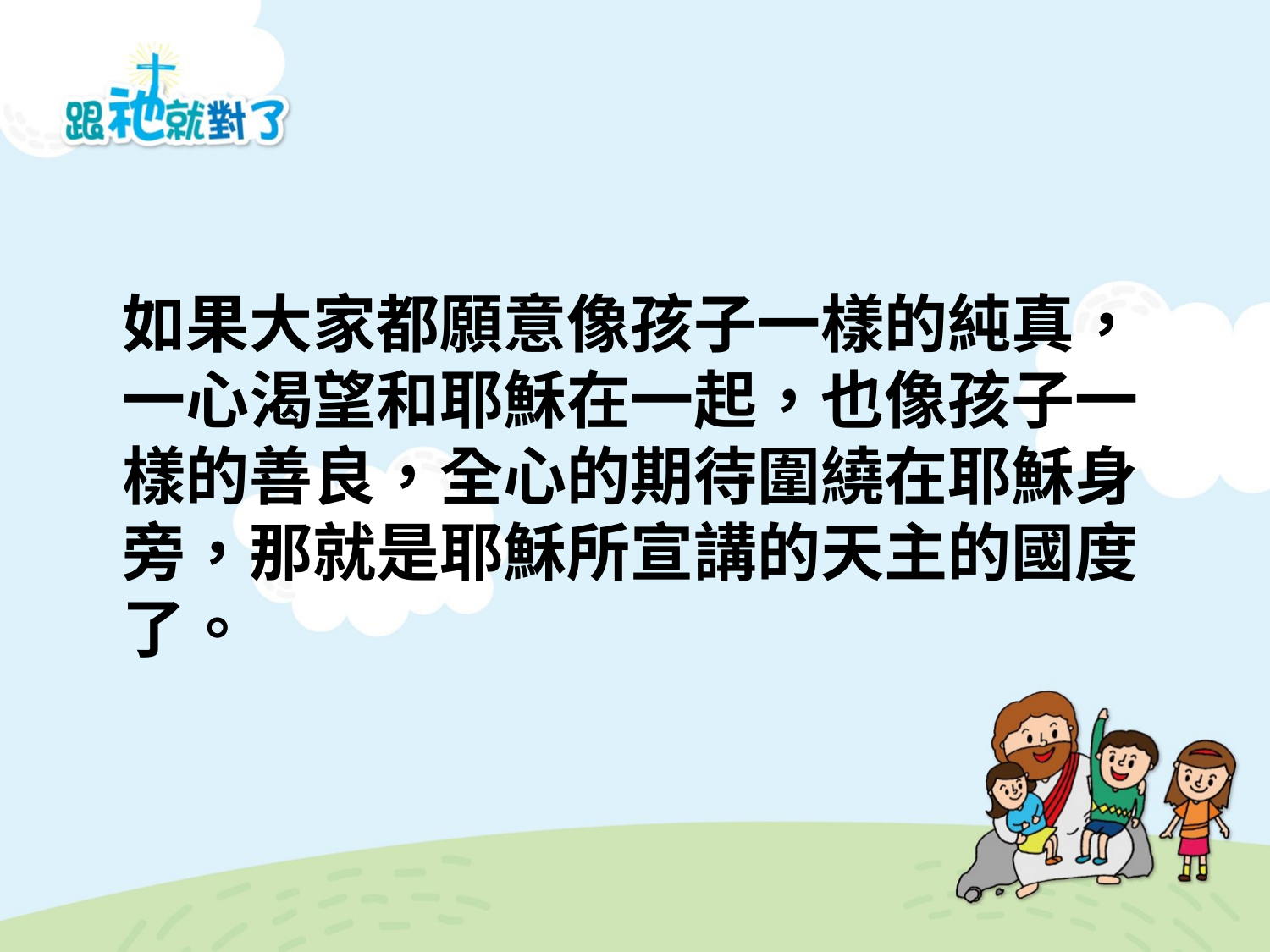

如果大家都願意像孩子一樣的純真，一心渴望和耶穌在一起，也像孩子一樣的善良，全心的期待圍繞在耶穌身旁，那就是耶穌所宣講的天主的國度了。